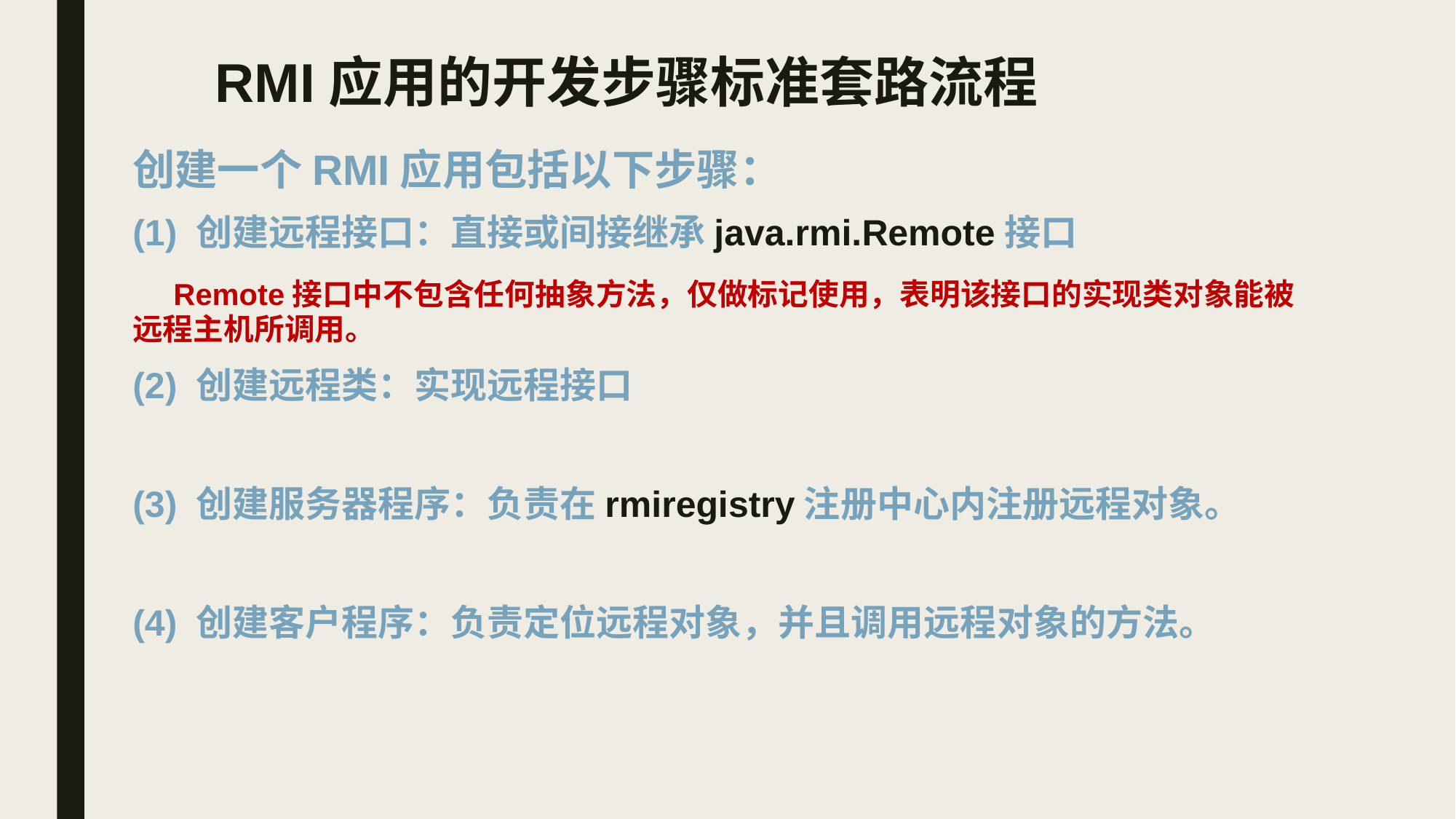

# RMI应用的开发步骤标准套路流程
创建一个RMI应用包括以下步骤：
(1) 创建远程接口：直接或间接继承java.rmi.Remote接口
    Remote接口中不包含任何抽象方法，仅做标记使用，表明该接口的实现类对象能被远程主机所调用。
(2) 创建远程类：实现远程接口

(3) 创建服务器程序：负责在rmiregistry注册中心内注册远程对象。

(4) 创建客户程序：负责定位远程对象，并且调用远程对象的方法。